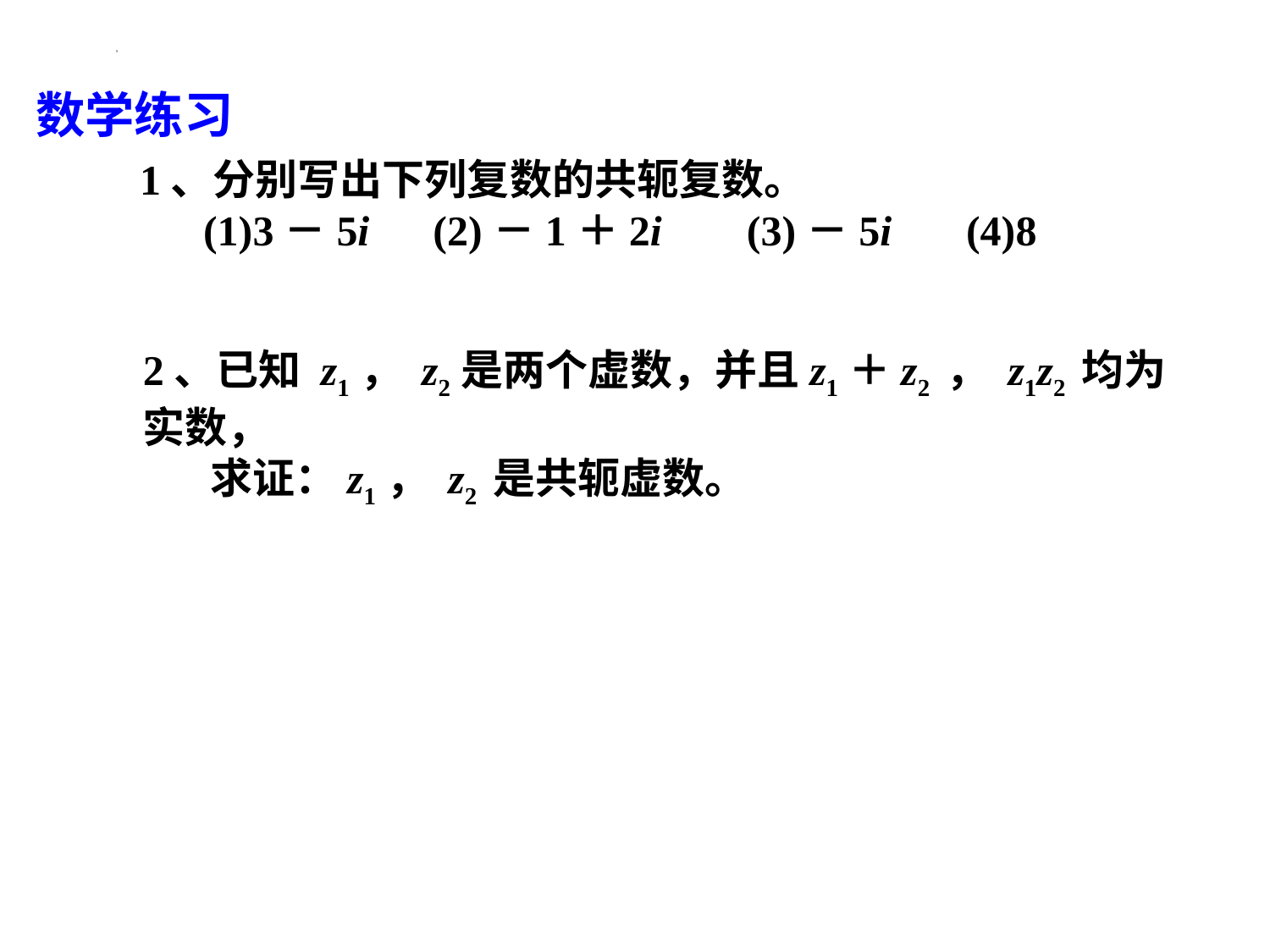

数学练习
1、分别写出下列复数的共轭复数。
      (1)3－5i      (2)－1＋2i        (3)－5i       (4)8
2、已知 z1， z2是两个虚数，并且z1＋z2 ， z1z2 均为实数，
      求证：z1， z2 是共轭虚数。